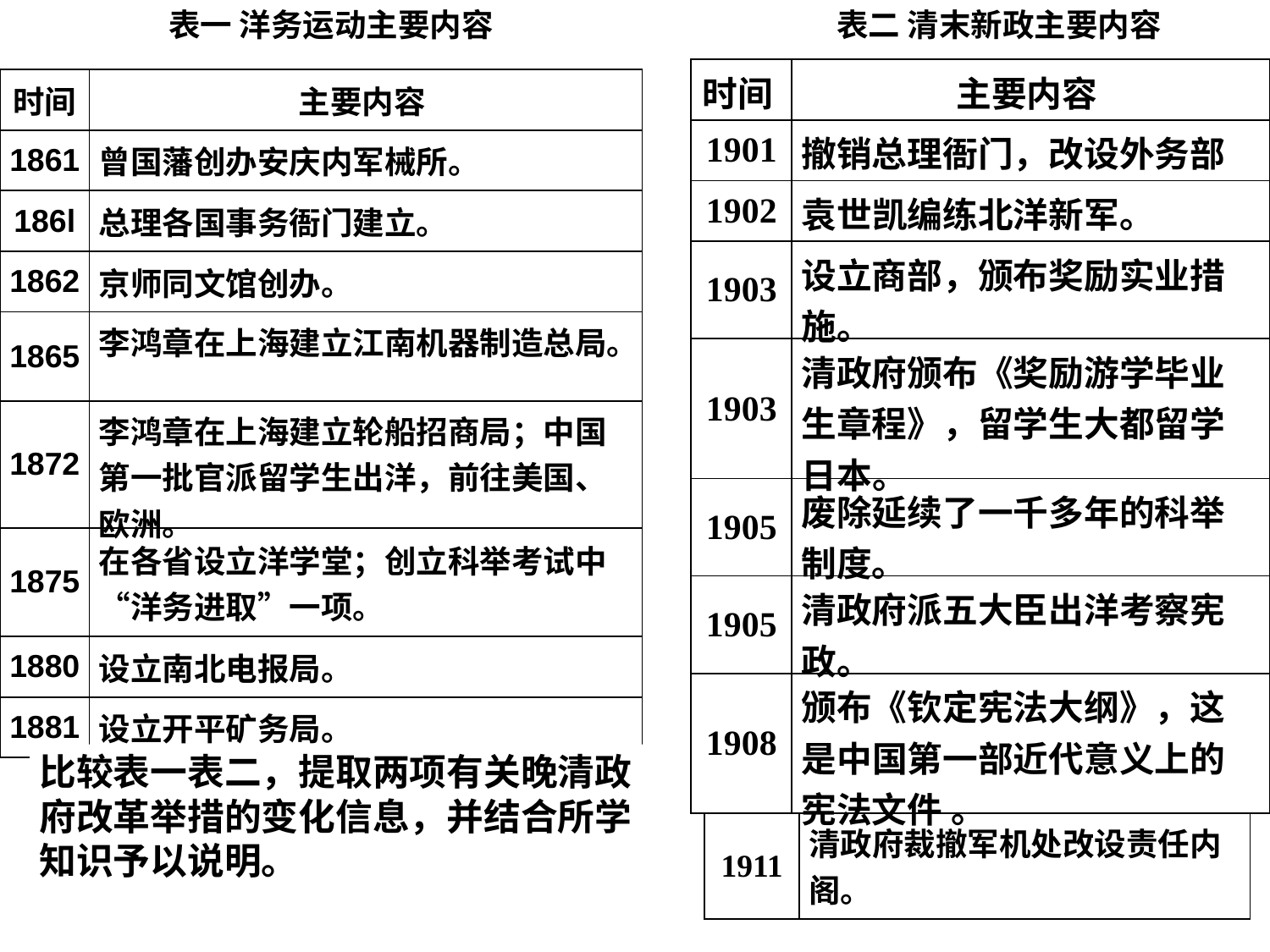

表一 洋务运动主要内容

表二 清末新政主要内容

| 时间 | 主要内容 |
| --- | --- |
| 1901 | 撤销总理衙门，改设外务部 |
| 1902 | 袁世凯编练北洋新军。 |
| 1903 | 设立商部，颁布奖励实业措施。 |
| 1903 | 清政府颁布《奖励游学毕业生章程》，留学生大都留学日本。 |
| 1905 | 废除延续了一千多年的科举制度。 |
| 1905 | 清政府派五大臣出洋考察宪政。 |
| 1908 | 颁布《钦定宪法大纲》，这是中国第一部近代意义上的宪法文件 。 |
| 时间 | 主要内容 |
| --- | --- |
| 1861 | 曾国藩创办安庆内军械所。 |
| 186l | 总理各国事务衙门建立。 |
| 1862 | 京师同文馆创办。 |
| 1865 | 李鸿章在上海建立江南机器制造总局。 |
| 1872 | 李鸿章在上海建立轮船招商局；中国第一批官派留学生出洋，前往美国、欧洲。 |
| 1875 | 在各省设立洋学堂；创立科举考试中“洋务进取”一项。 |
| 1880 | 设立南北电报局。 |
| 1881 | 设立开平矿务局。 |
比较表一表二，提取两项有关晚清政府改革举措的变化信息，并结合所学知识予以说明。
| 1911 | 清政府裁撤军机处改设责任内阁。 |
| --- | --- |